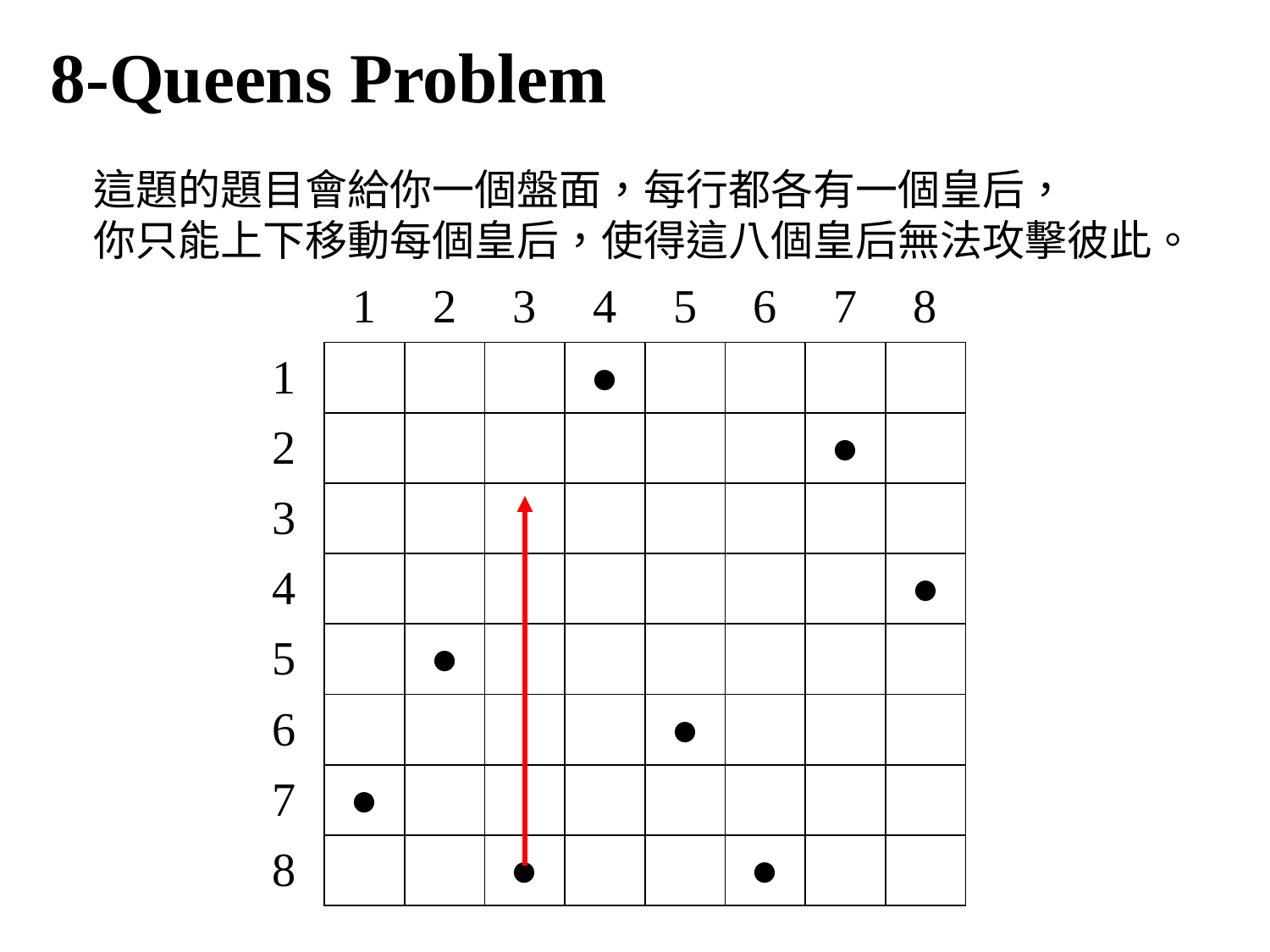

8-Queens Problem
這題的題目會給你一個盤面，每行都各有一個皇后，
你只能上下移動每個皇后，使得這八個皇后無法攻擊彼此。
|  | 1 | 2 | 3 | 4 | 5 | 6 | 7 | 8 |
| --- | --- | --- | --- | --- | --- | --- | --- | --- |
| 1 |  |  |  | ● |  |  |  |  |
| 2 |  |  |  |  |  |  | ● |  |
| 3 |  |  |  |  |  |  |  |  |
| 4 |  |  |  |  |  |  |  | ● |
| 5 |  | ● |  |  |  |  |  |  |
| 6 |  |  |  |  | ● |  |  |  |
| 7 | ● |  |  |  |  |  |  |  |
| 8 |  |  | ● |  |  | ● |  |  |